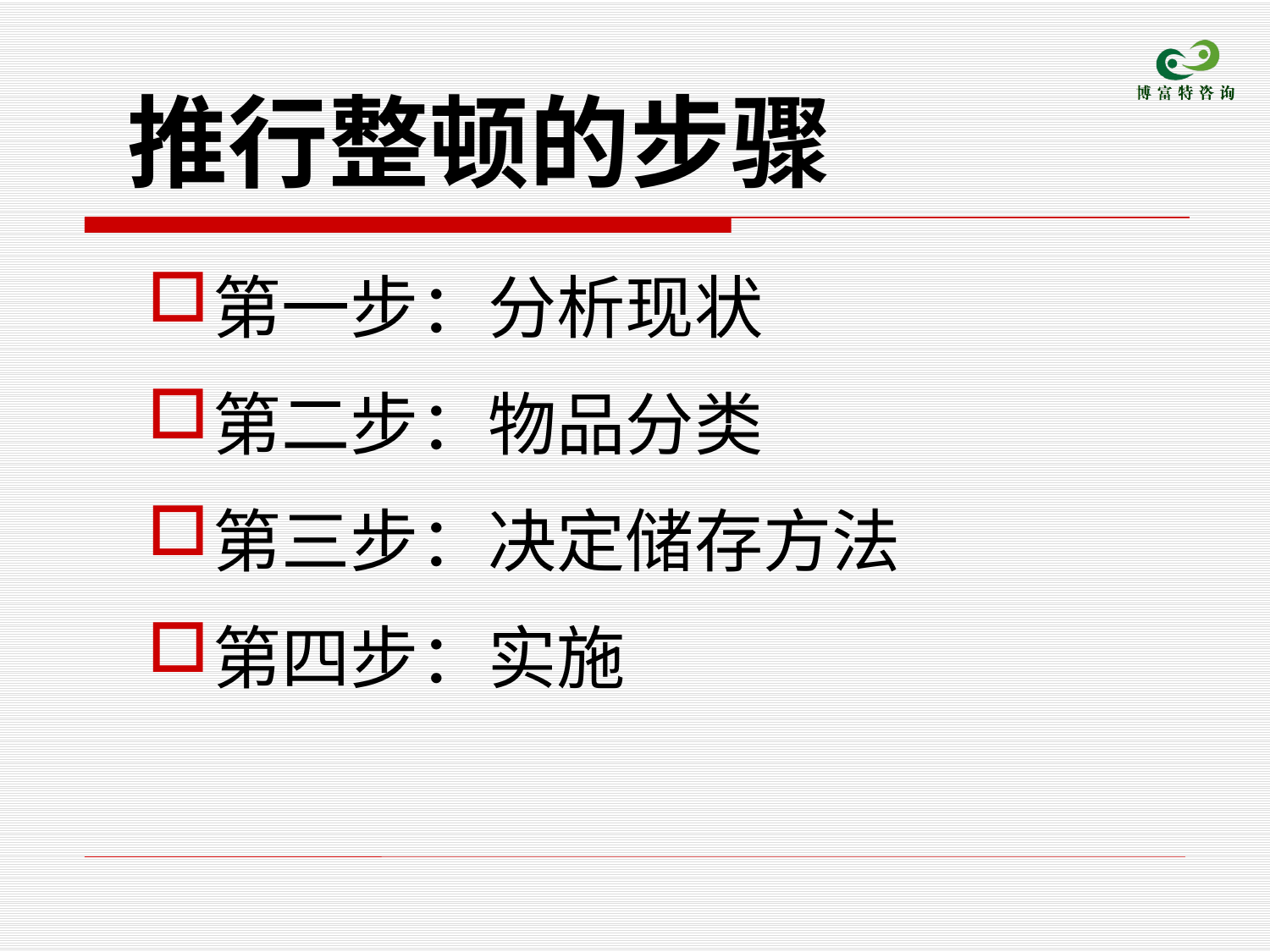

第一步：分析现状
第二步：物品分类
第三步：决定储存方法
第四步：实施
# 推行整顿的步骤
148